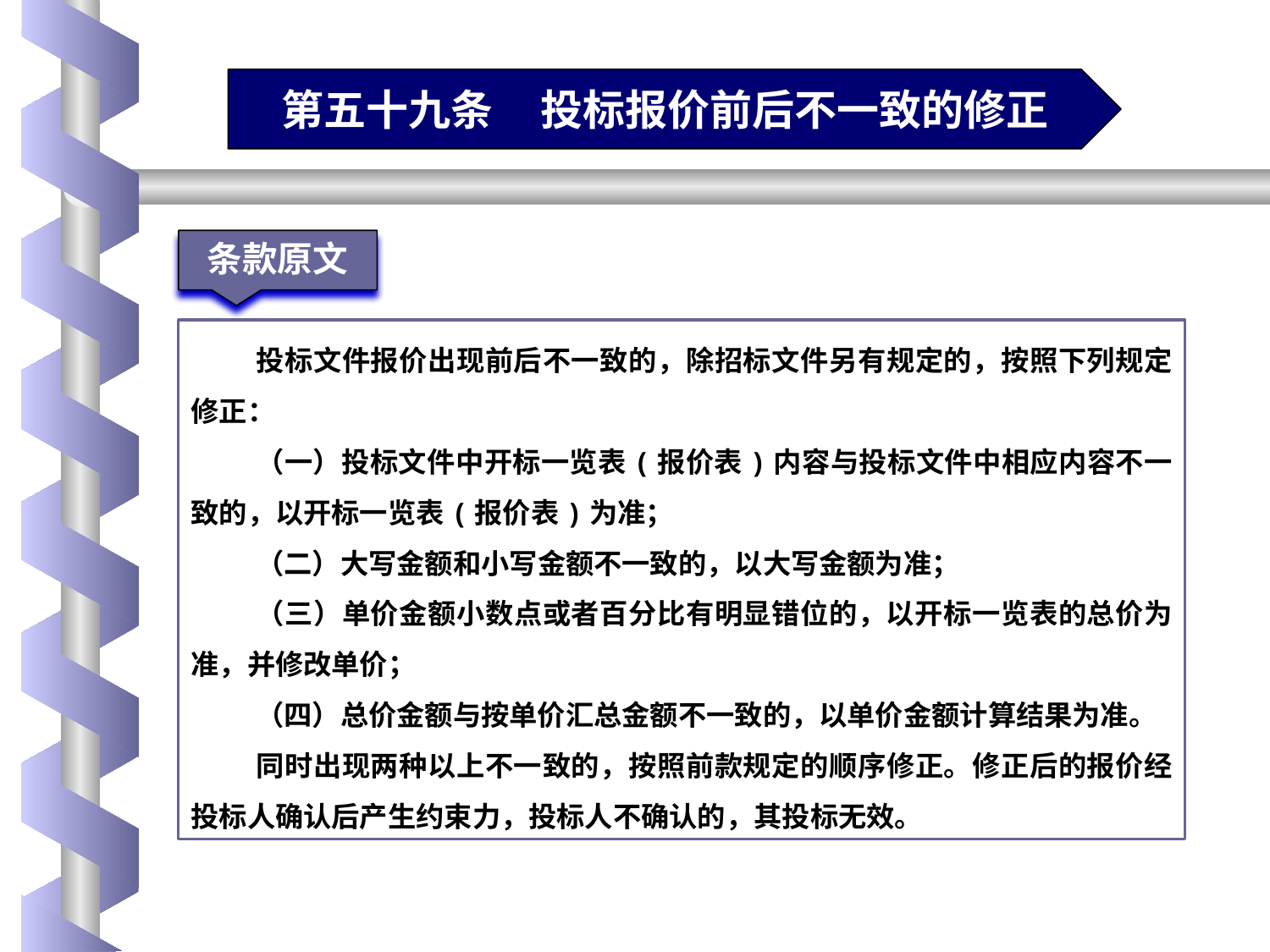

第五十九条     投标报价前后不一致的修正
条款原文
投标文件报价出现前后不一致的，除招标文件另有规定的，按照下列规定修正：
（一）投标文件中开标一览表(报价表)内容与投标文件中相应内容不一致的，以开标一览表(报价表)为准；
（二）大写金额和小写金额不一致的，以大写金额为准；
（三）单价金额小数点或者百分比有明显错位的，以开标一览表的总价为准，并修改单价；
（四）总价金额与按单价汇总金额不一致的，以单价金额计算结果为准。
同时出现两种以上不一致的，按照前款规定的顺序修正。修正后的报价经投标人确认后产生约束力，投标人不确认的，其投标无效。